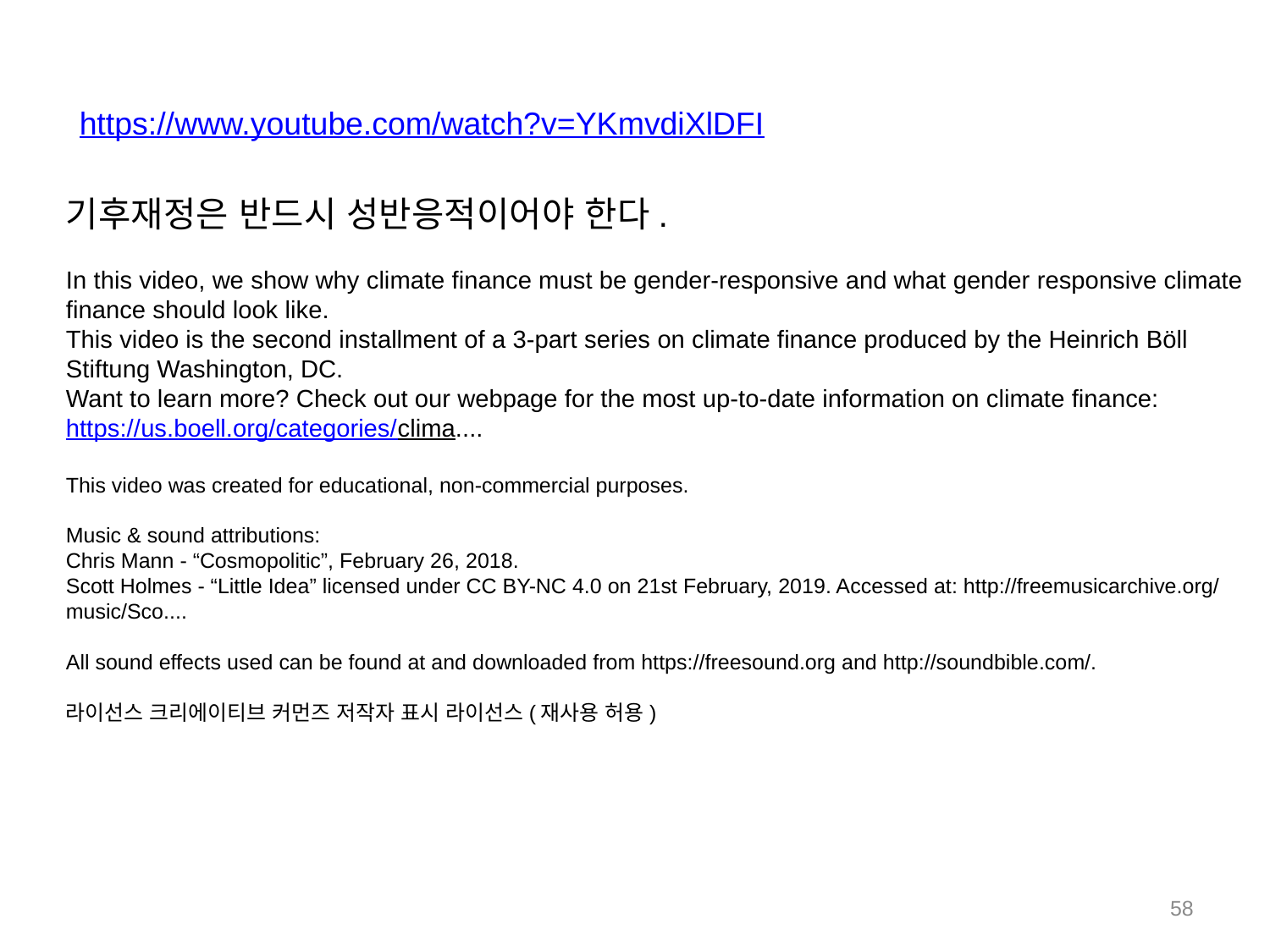

https://www.youtube.com/watch?v=YKmvdiXlDFI
기후재정은 반드시 성반응적이어야 한다.

In this video, we show why climate finance must be gender-responsive and what gender responsive climate finance should look like.
This video is the second installment of a 3-part series on climate finance produced by the Heinrich Böll Stiftung Washington, DC.
Want to learn more? Check out our webpage for the most up-to-date information on climate finance: https://us.boell.org/categories/clima....

This video was created for educational, non-commercial purposes.

Music & sound attributions:
Chris Mann - “Cosmopolitic”, February 26, 2018.
Scott Holmes - “Little Idea” licensed under CC BY-NC 4.0 on 21st February, 2019. Accessed at: http://freemusicarchive.org/music/Sco....

All sound effects used can be found at and downloaded from https://freesound.org and http://soundbible.com/.

라이선스 크리에이티브 커먼즈 저작자 표시 라이선스(재사용 허용)
58